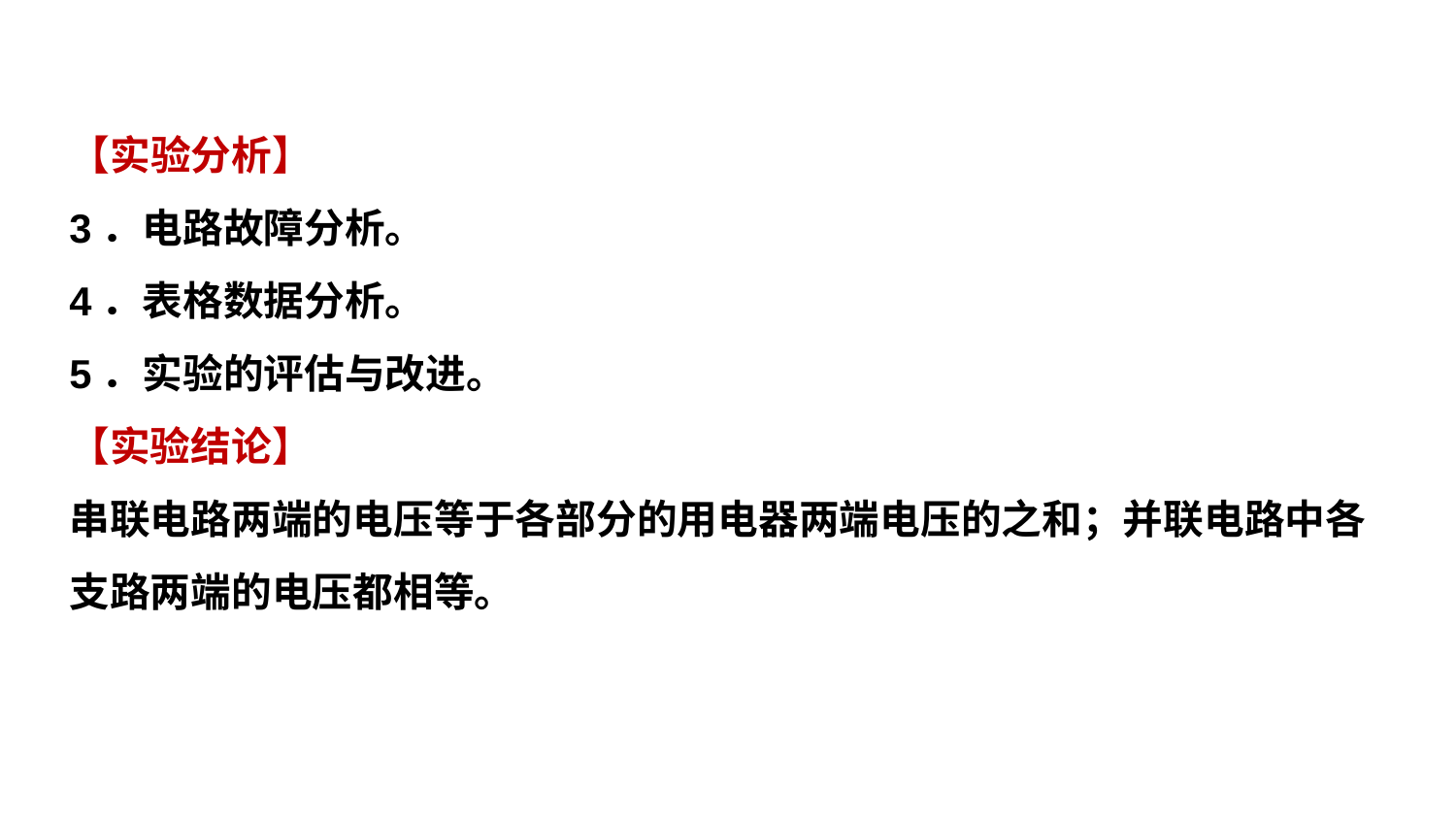

【实验分析】
3．电路故障分析。
4．表格数据分析。
5．实验的评估与改进。
【实验结论】
串联电路两端的电压等于各部分的用电器两端电压的之和；并联电路中各支路两端的电压都相等。